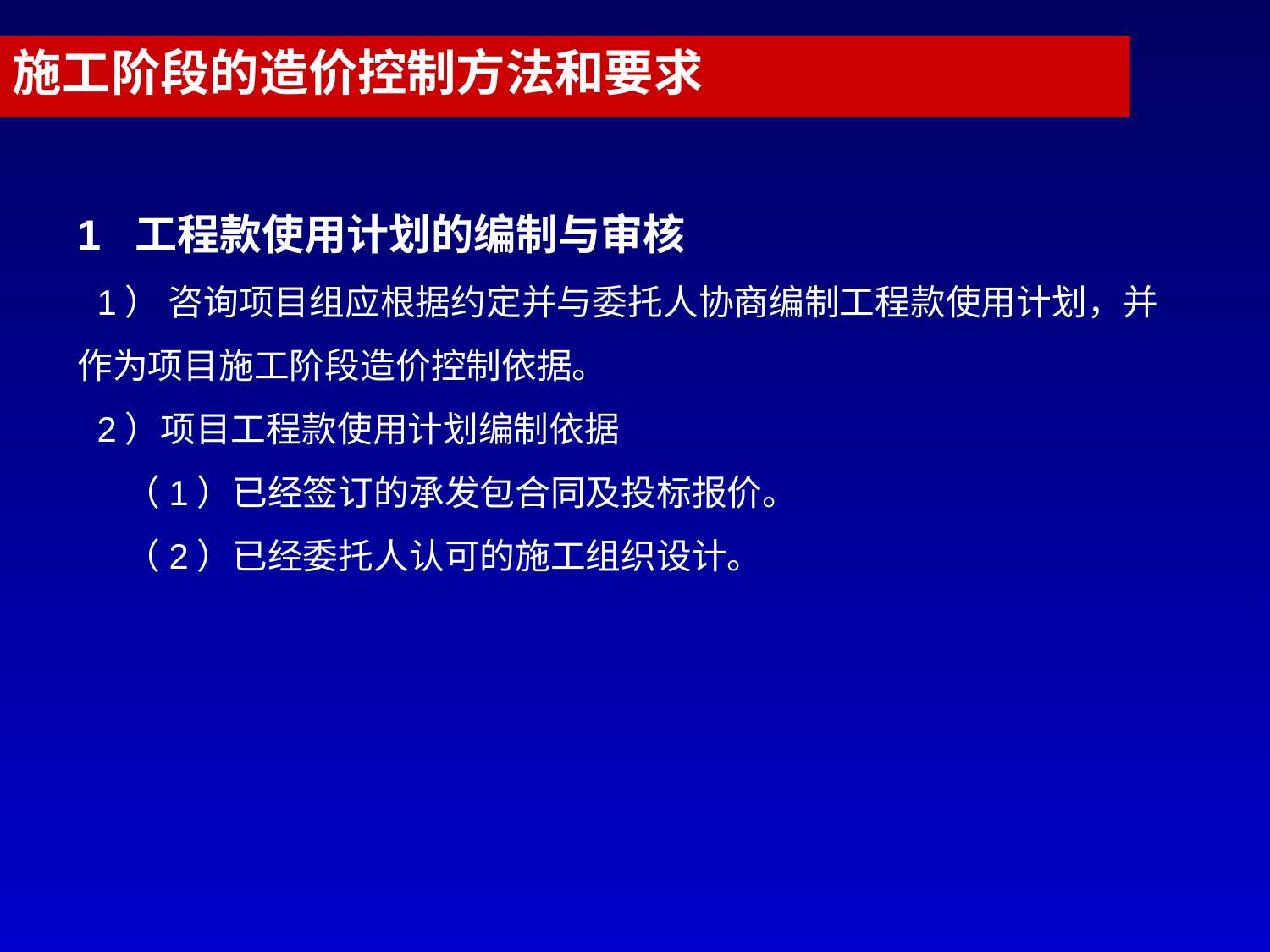

施工阶段的造价控制方法和要求
1  工程款使用计划的编制与审核
  1） 咨询项目组应根据约定并与委托人协商编制工程款使用计划，并作为项目施工阶段造价控制依据。
  2）项目工程款使用计划编制依据
     （1）已经签订的承发包合同及投标报价。
     （2）已经委托人认可的施工组织设计。

98